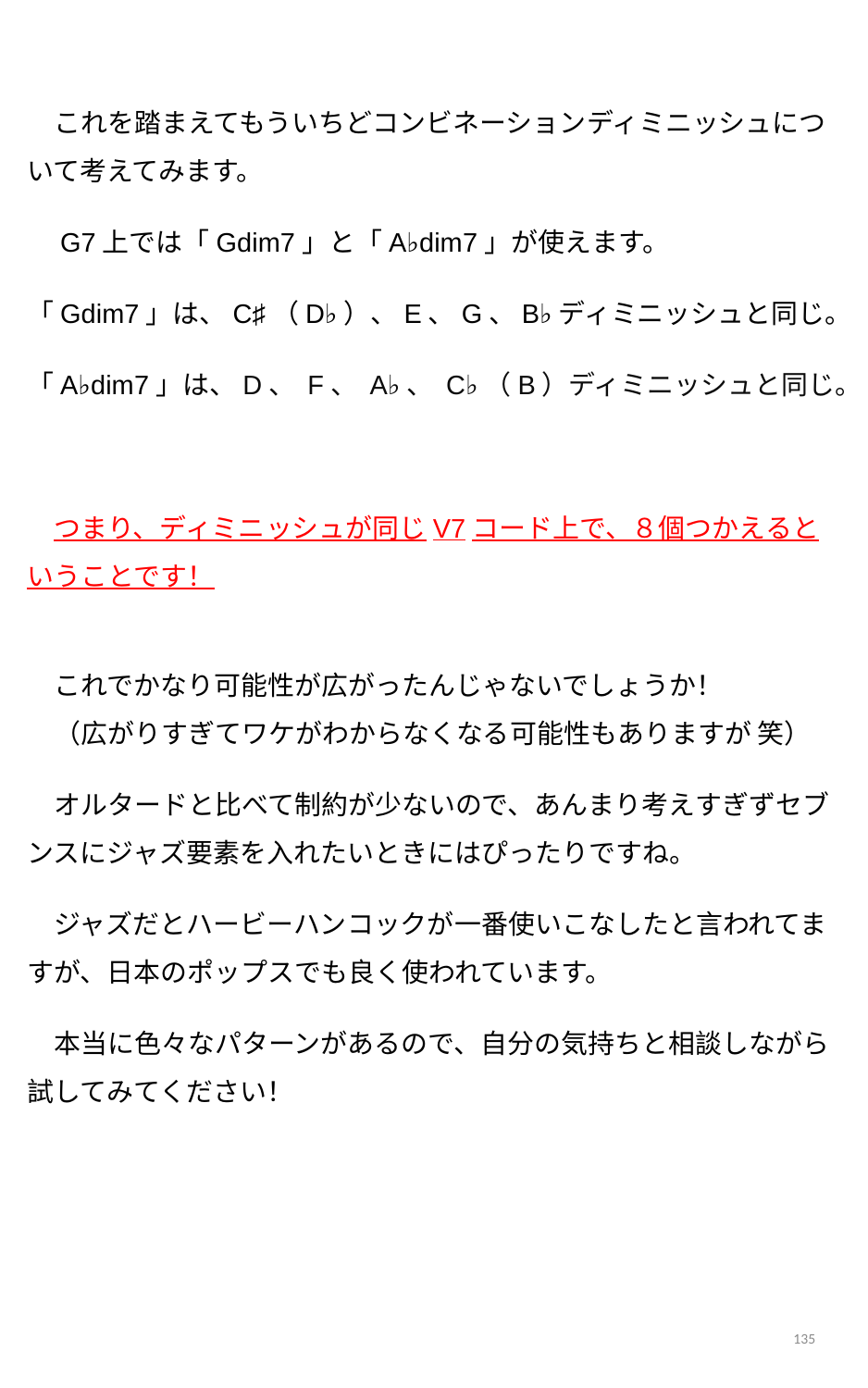

これを踏まえてもういちどコンビネーションディミニッシュについて考えてみます。
　G7上では「Gdim7」と「A♭dim7」が使えます。
「Gdim7」は、C♯（D♭）、E、G、B♭ディミニッシュと同じ。
「A♭dim7」は、D、 F、 A♭、 C♭（B）ディミニッシュと同じ。

　つまり、ディミニッシュが同じV7コード上で、８個つかえるということです！
　これでかなり可能性が広がったんじゃないでしょうか！
　（広がりすぎてワケがわからなくなる可能性もありますが 笑）
　オルタードと比べて制約が少ないので、あんまり考えすぎずセブンスにジャズ要素を入れたいときにはぴったりですね。
　ジャズだとハービーハンコックが一番使いこなしたと言われてますが、日本のポップスでも良く使われています。
　本当に色々なパターンがあるので、自分の気持ちと相談しながら試してみてください！
135